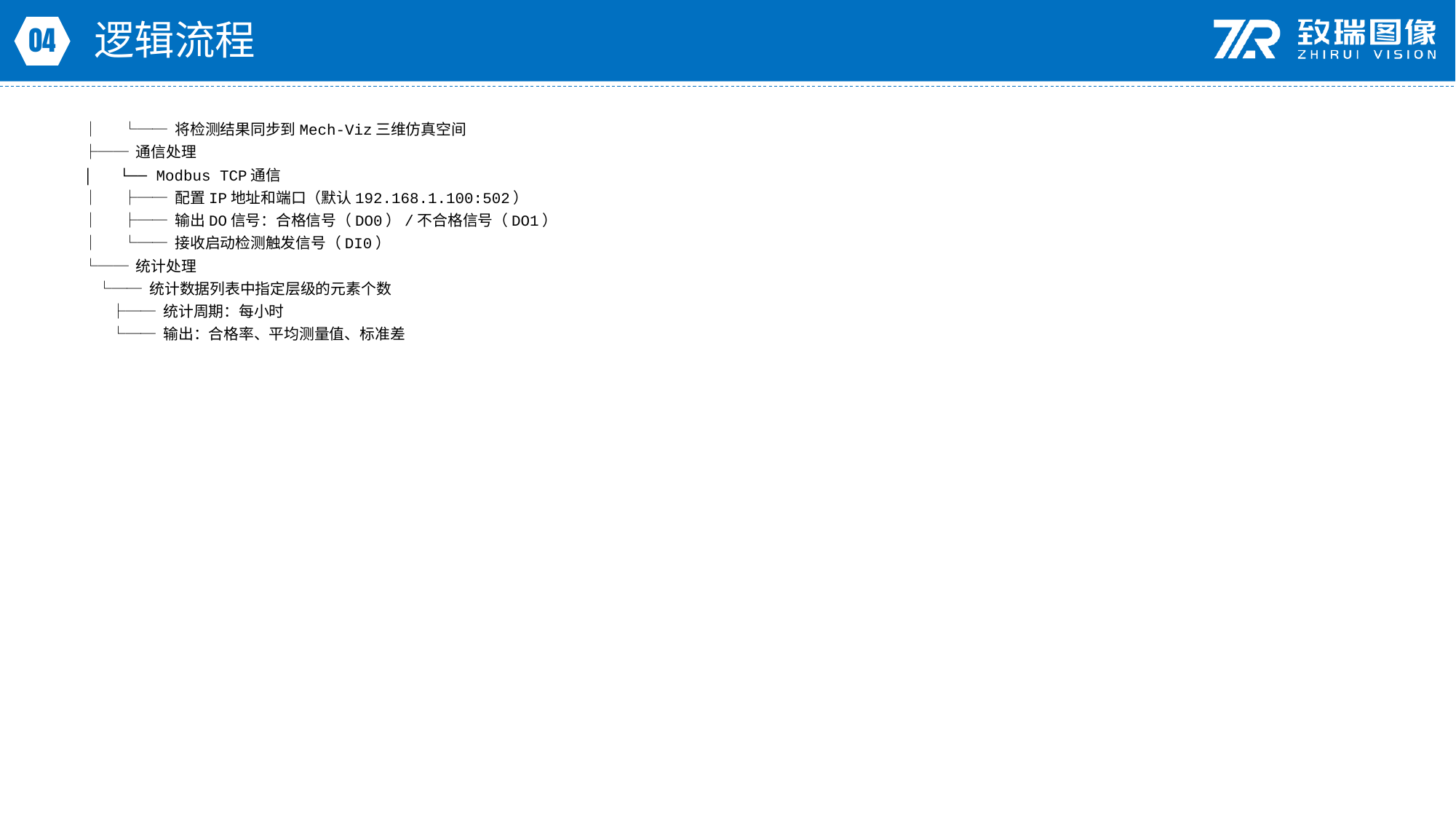

逻辑流程
04

│       └── 将检测结果同步到Mech-Viz三维仿真空间
├── 通信处理
│   └── Modbus TCP通信
│       ├── 配置IP地址和端口（默认192.168.1.100:502）
│       ├── 输出DO信号：合格信号（DO0）/不合格信号（DO1）
│       └── 接收启动检测触发信号（DI0）
└── 统计处理
    └── 统计数据列表中指定层级的元素个数
        ├── 统计周期：每小时
        └── 输出：合格率、平均测量值、标准差